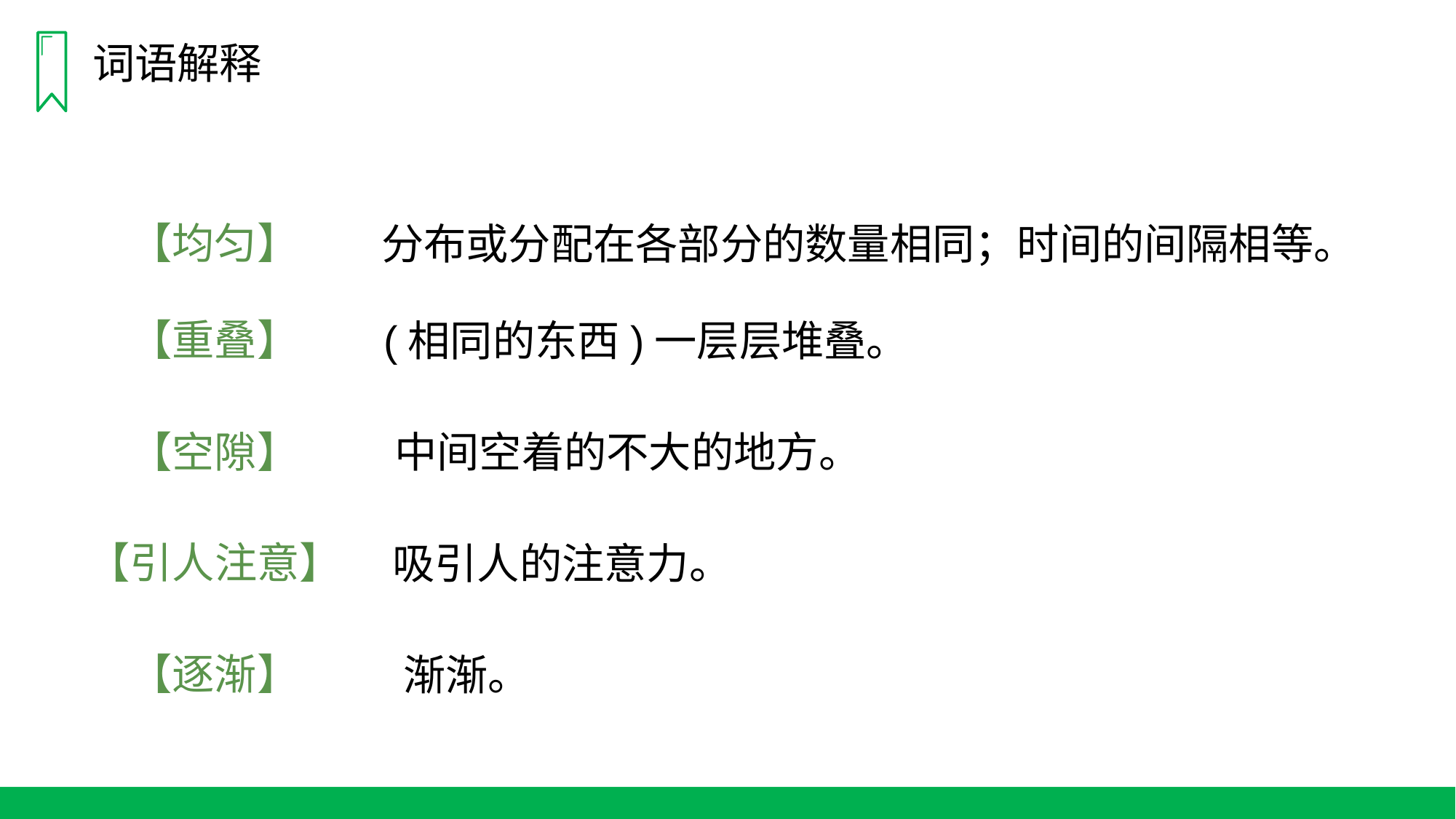

词语解释
【均匀】
分布或分配在各部分的数量相同；时间的间隔相等。
【重叠】
(相同的东西)一层层堆叠。
中间空着的不大的地方。
【空隙】
吸引人的注意力。
【引人注意】
渐渐。
【逐渐】